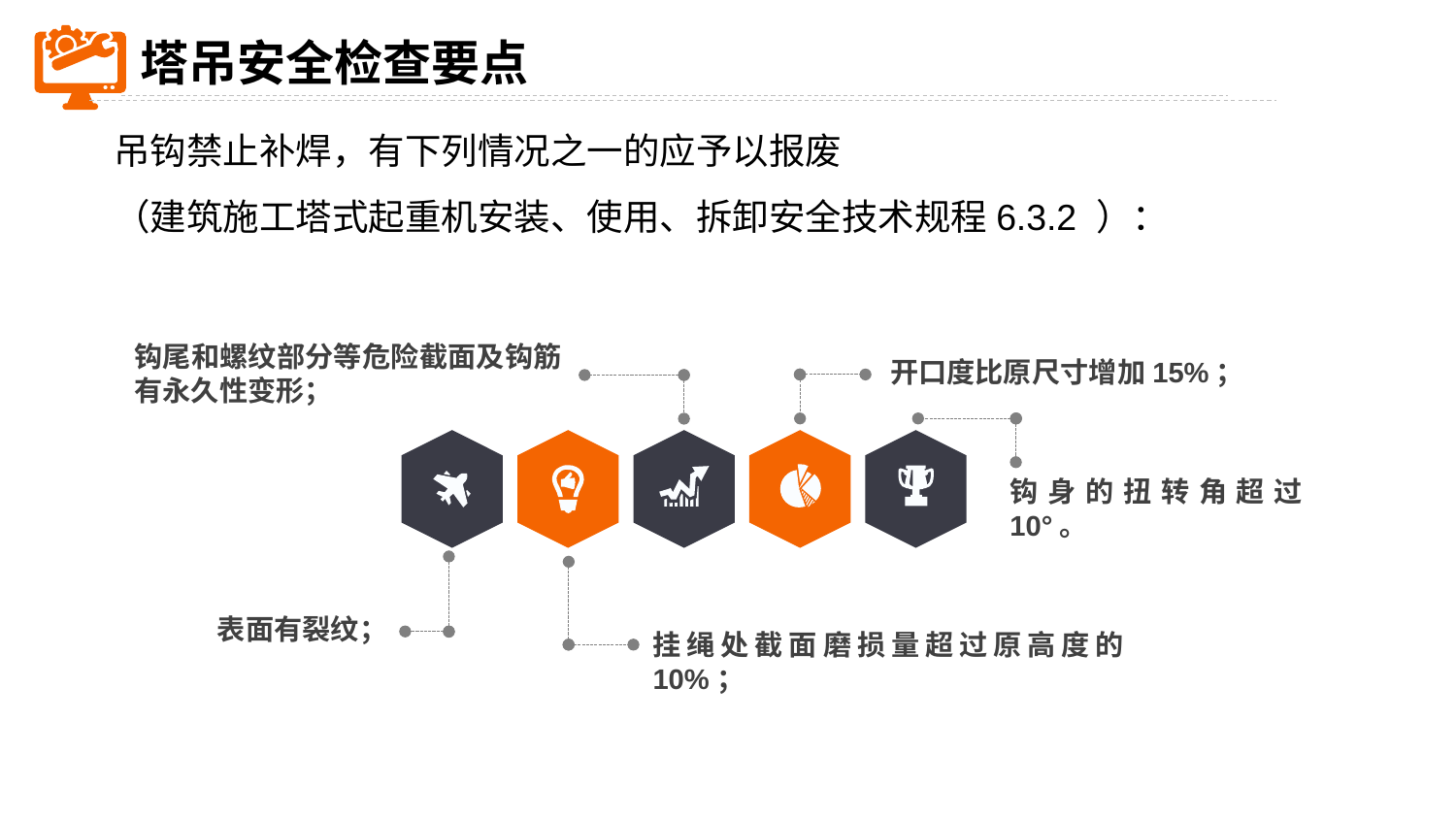

塔吊安全检查要点
吊钩禁止补焊，有下列情况之一的应予以报废
（建筑施工塔式起重机安装、使用、拆卸安全技术规程6.3.2 ）：
钩尾和螺纹部分等危险截面及钩筋有永久性变形；
开口度比原尺寸增加15%；

钩身的扭转角超过10°。

表面有裂纹；
挂绳处截面磨损量超过原高度的10%；